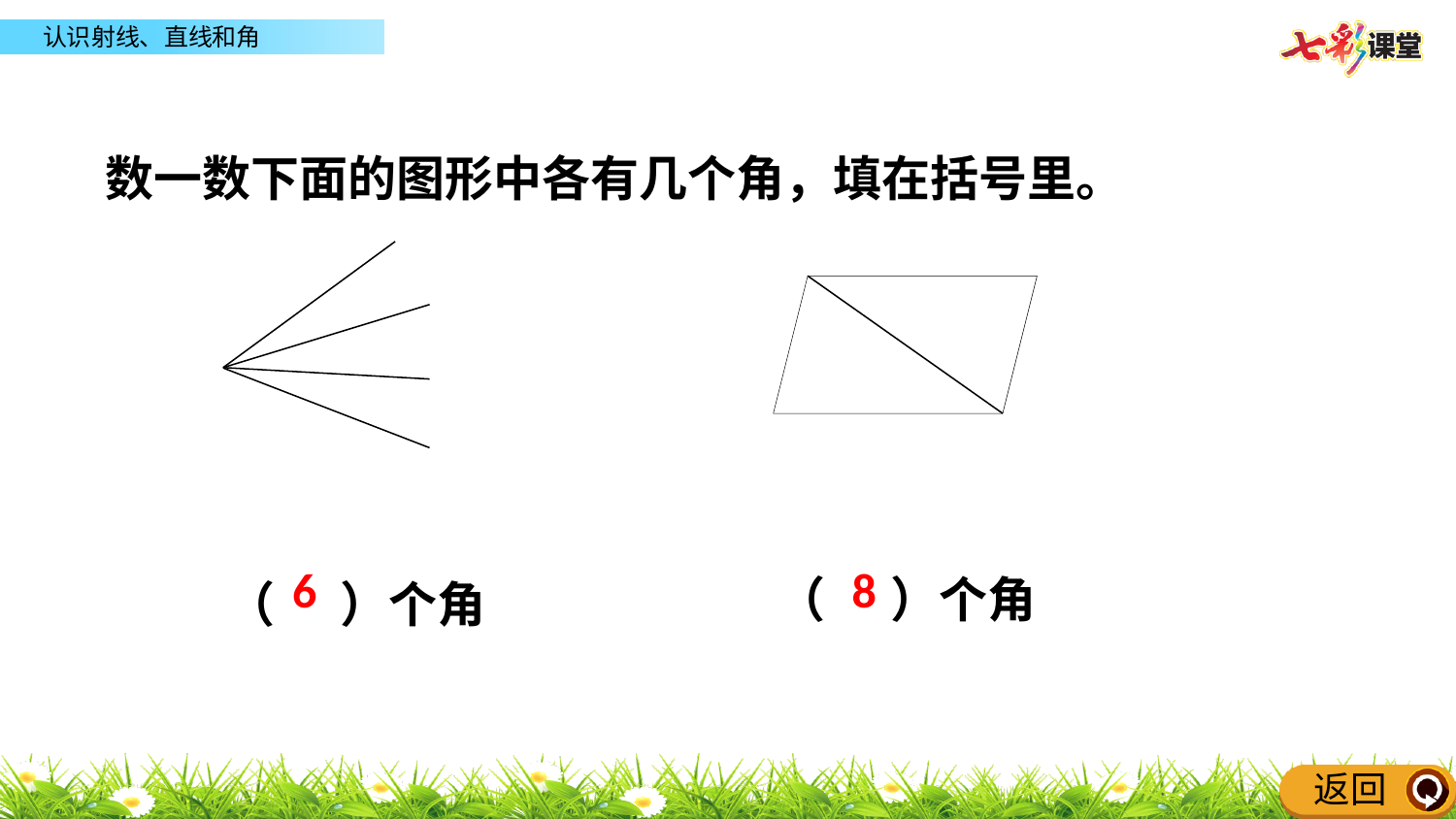

数一数下面的图形中各有几个角，填在括号里。

（      ）个角
（      ）个角
6
8